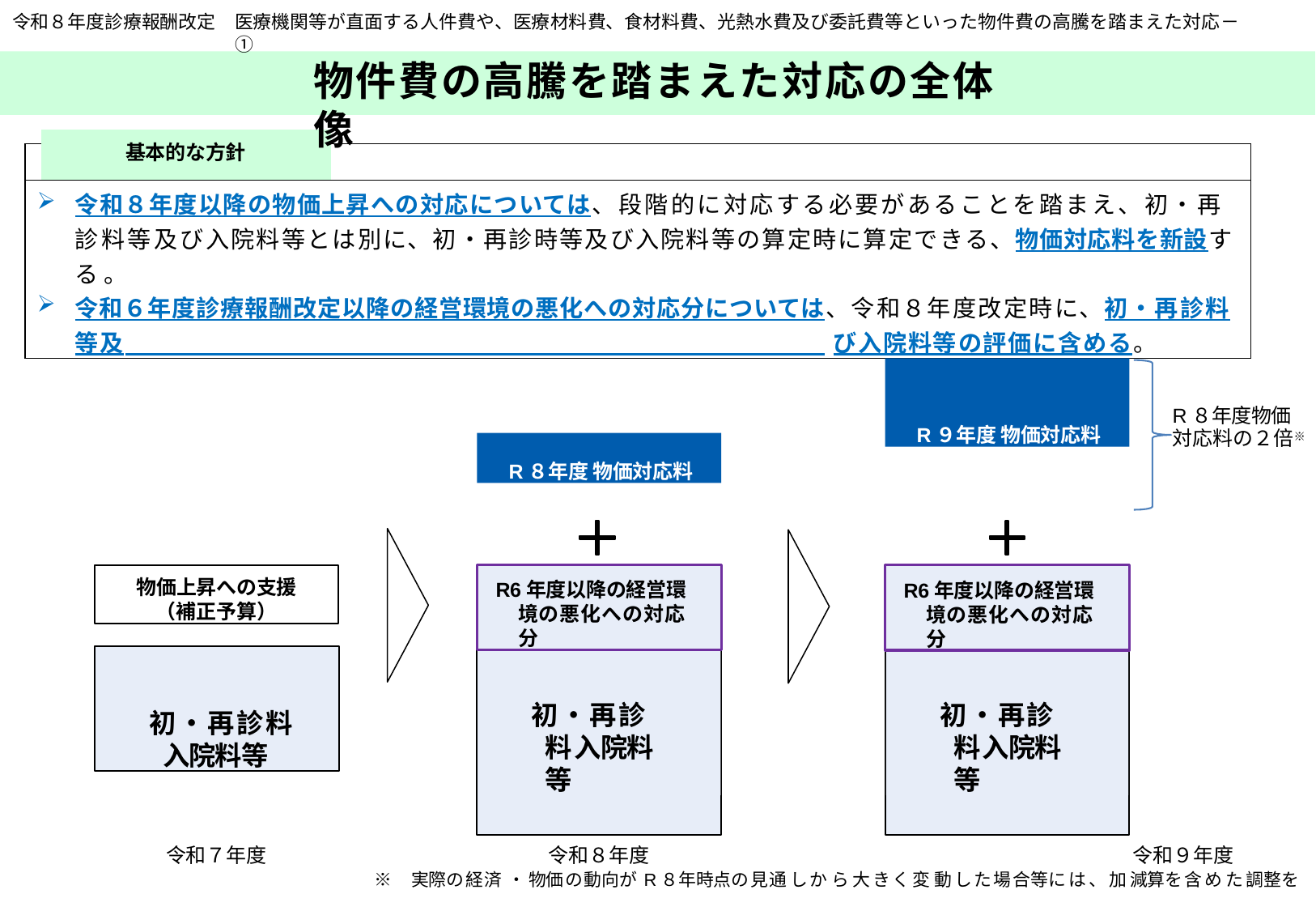

令和８年度診療報酬改定
医療機関等が直面する人件費や、医療材料費、食材料費、光熱水費及び委託費等といった物件費の高騰を踏まえた対応－①

物件費の高騰を踏まえた対応の全体像
|  | 基本的な方針 |  |
| --- | --- | --- |
|  |  |  |
| 令和８年度以降の物価上昇への対応については、段階的に対応する必要があることを踏まえ、初・再診料等及び入院料等とは別に、初・再診時等及び入院料等の算定時に算定できる、物価対応料を新設する。 令和６年度診療報酬改定以降の経営環境の悪化への対応分については、令和８年度改定時に、初・再診料等及 び入院料等の評価に含める。 |  |  |

R９年度 物価対応料

R８年度物価
対応料の２倍※

R８年度 物価対応料

R6年度以降の経営環境の悪化への対応分
R6年度以降の経営環境の悪化への対応分
物価上昇への支援
（補正予算）

初・再診料入院料等

初・再診料入院料等

初・再診料
入院料等
令和８年度	令和９年度
※	実際の経済・物価の動向がR８年時点の見通しから大きく変動した場合等には、加減算を含めた調整を実施	6
令和７年度